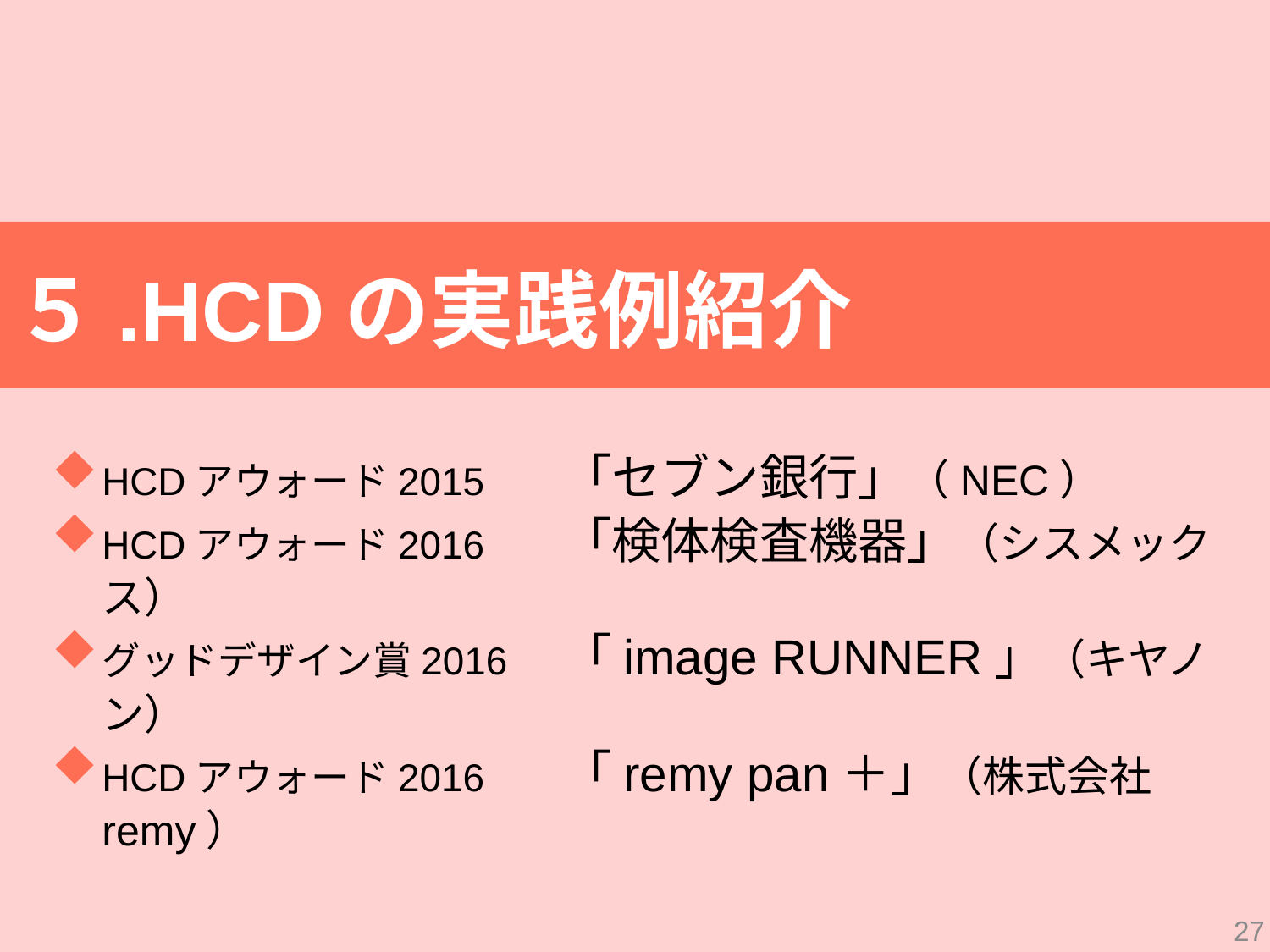

# ５.HCDの実践例紹介
HCDアウォード2015 	「セブン銀行」（NEC）
HCDアウォード2016 	「検体検査機器」（シスメックス）
グッドデザイン賞2016 	「image RUNNER」（キヤノン）
HCDアウォード2016 	「remy pan＋」（株式会社remy）
27